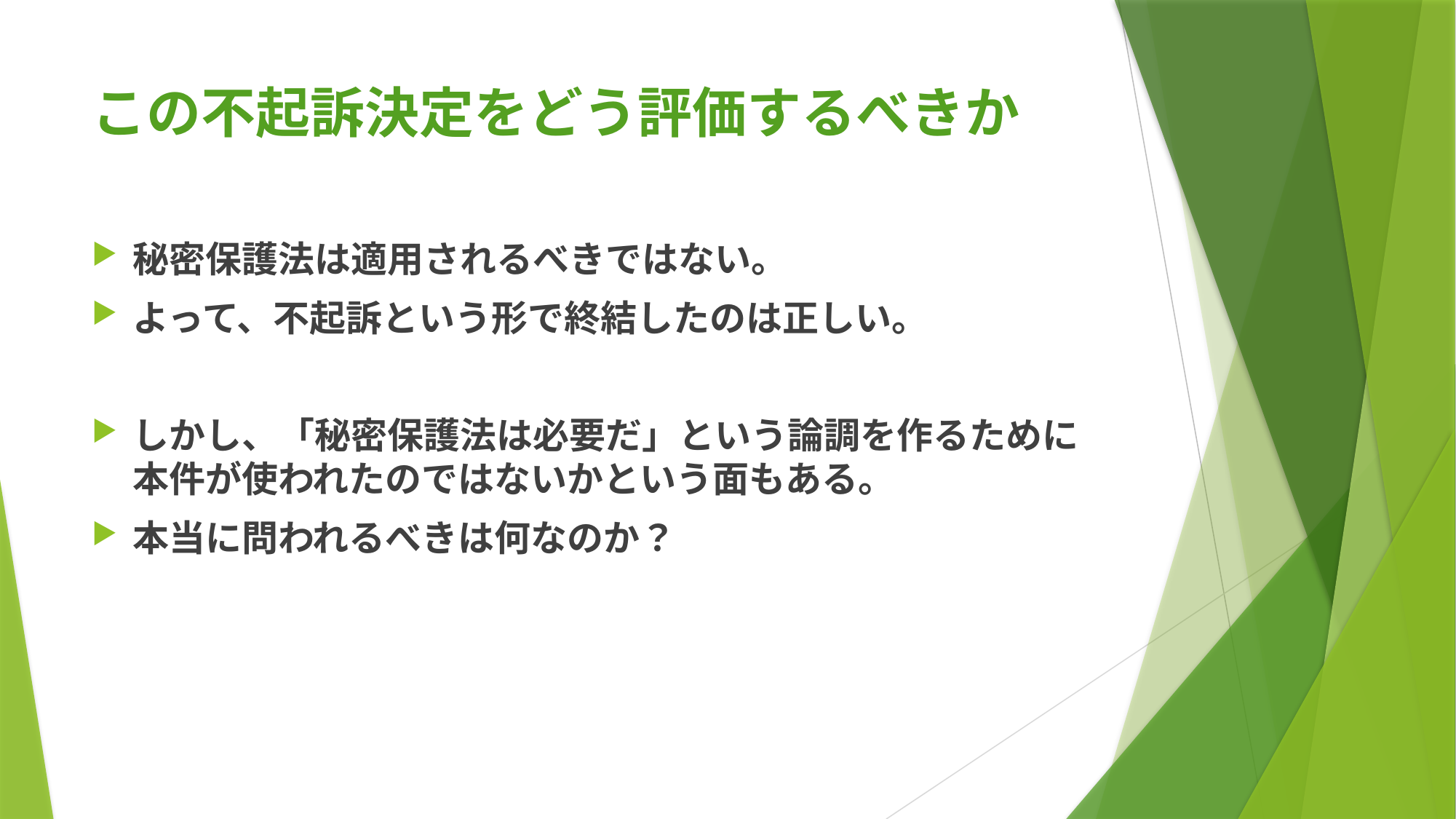

# この不起訴決定をどう評価するべきか
秘密保護法は適用されるべきではない。
よって、不起訴という形で終結したのは正しい。

しかし、「秘密保護法は必要だ」という論調を作るために本件が使われたのではないかという面もある。
本当に問われるべきは何なのか？
9